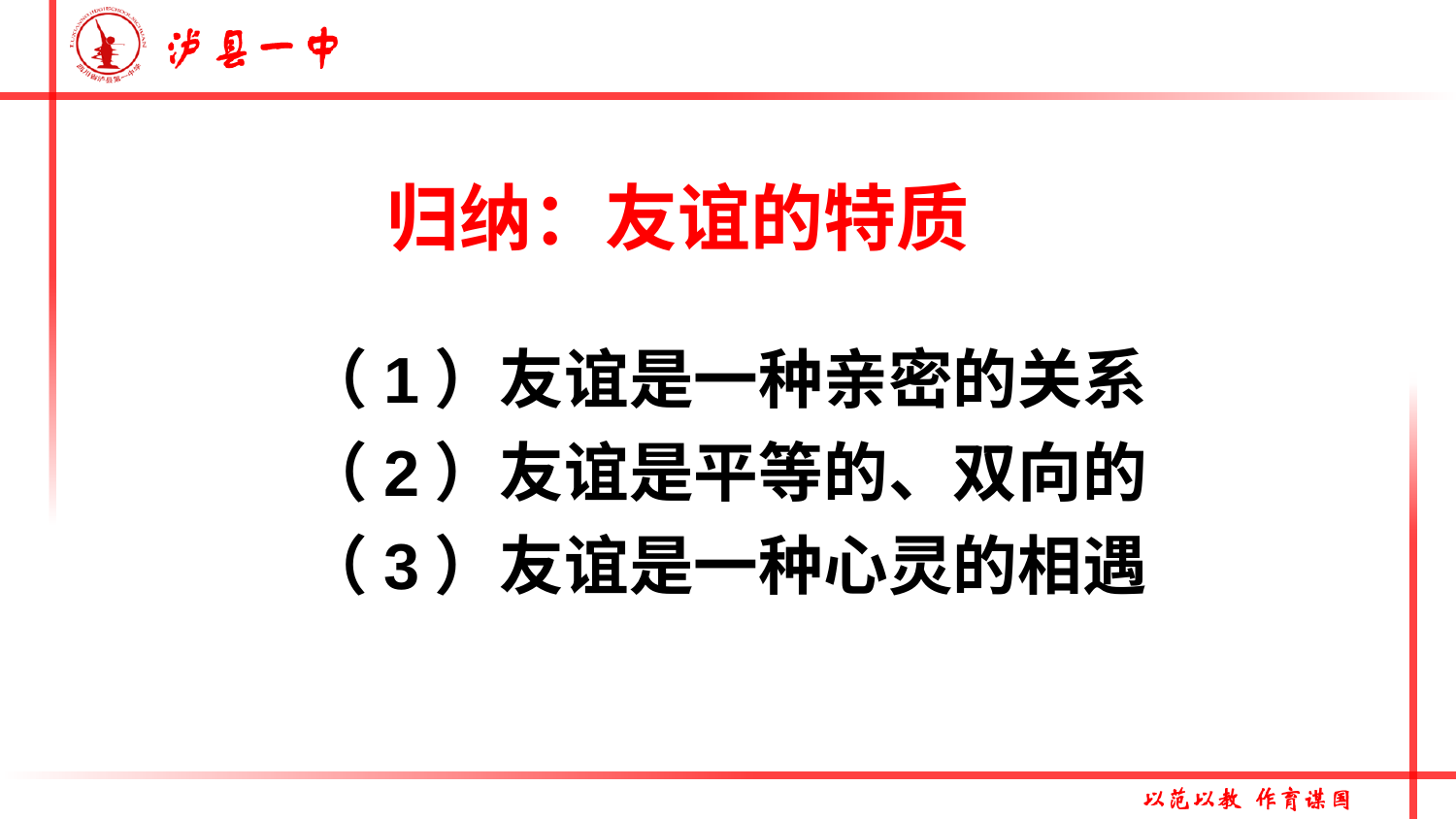

归纳：友谊的特质
（1）友谊是一种亲密的关系
（2）友谊是平等的、双向的
（3）友谊是一种心灵的相遇